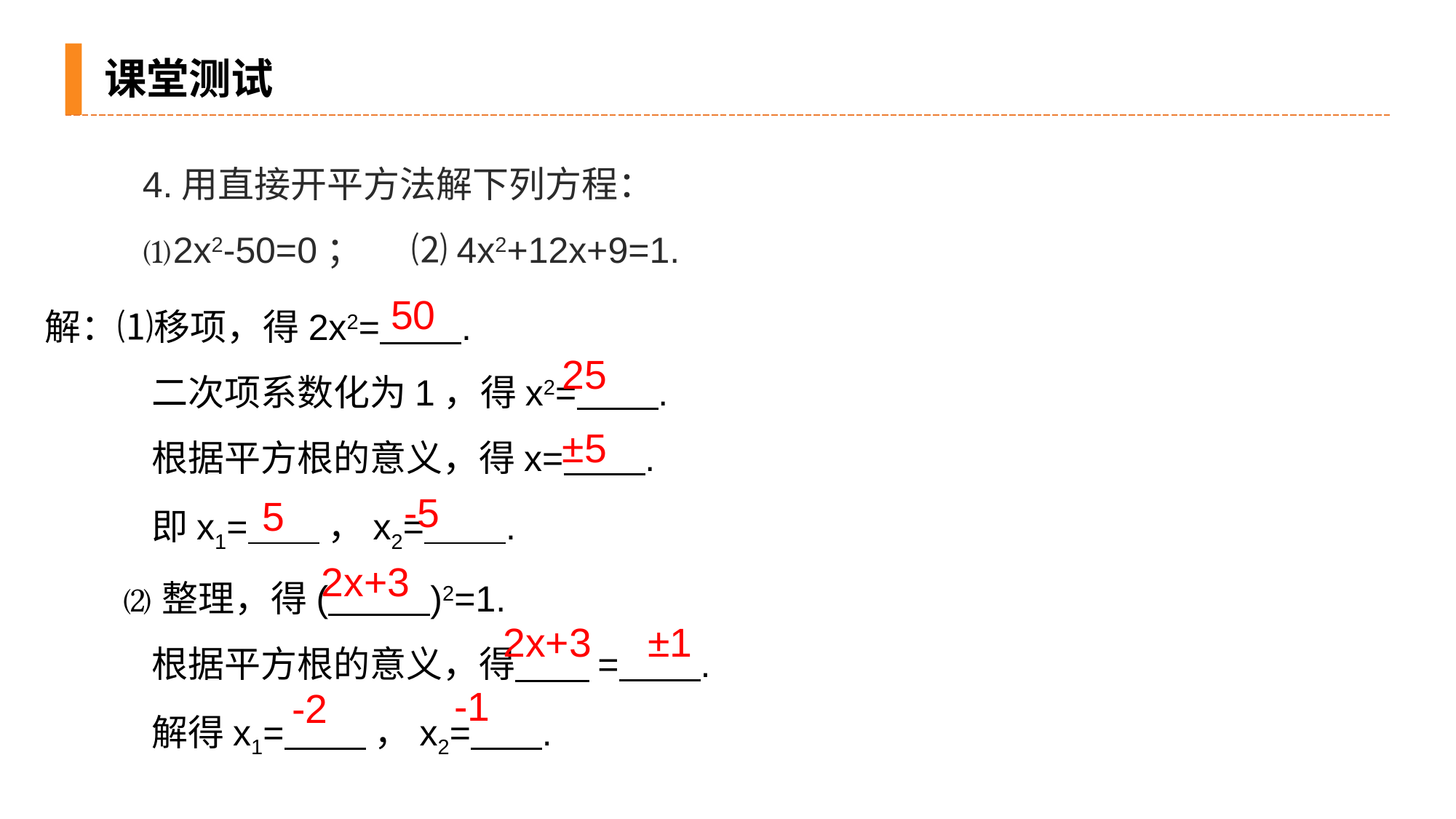

课堂测试
4.用直接开平方法解下列方程：
⑴2x2-50=0；      ⑵4x2+12x+9=1.
解：⑴移项，得2x2=        .
    二次项系数化为1，得x2=        .
    根据平方根的意义，得x=        .
    即x1=       ，x2=        .
  ⑵整理，得(          )2=1.
    根据平方根的意义，得         =        .
    解得x1=        ，x2=       .
50
25
±5
-5
5
2x+3
2x+3
±1
-1
-2